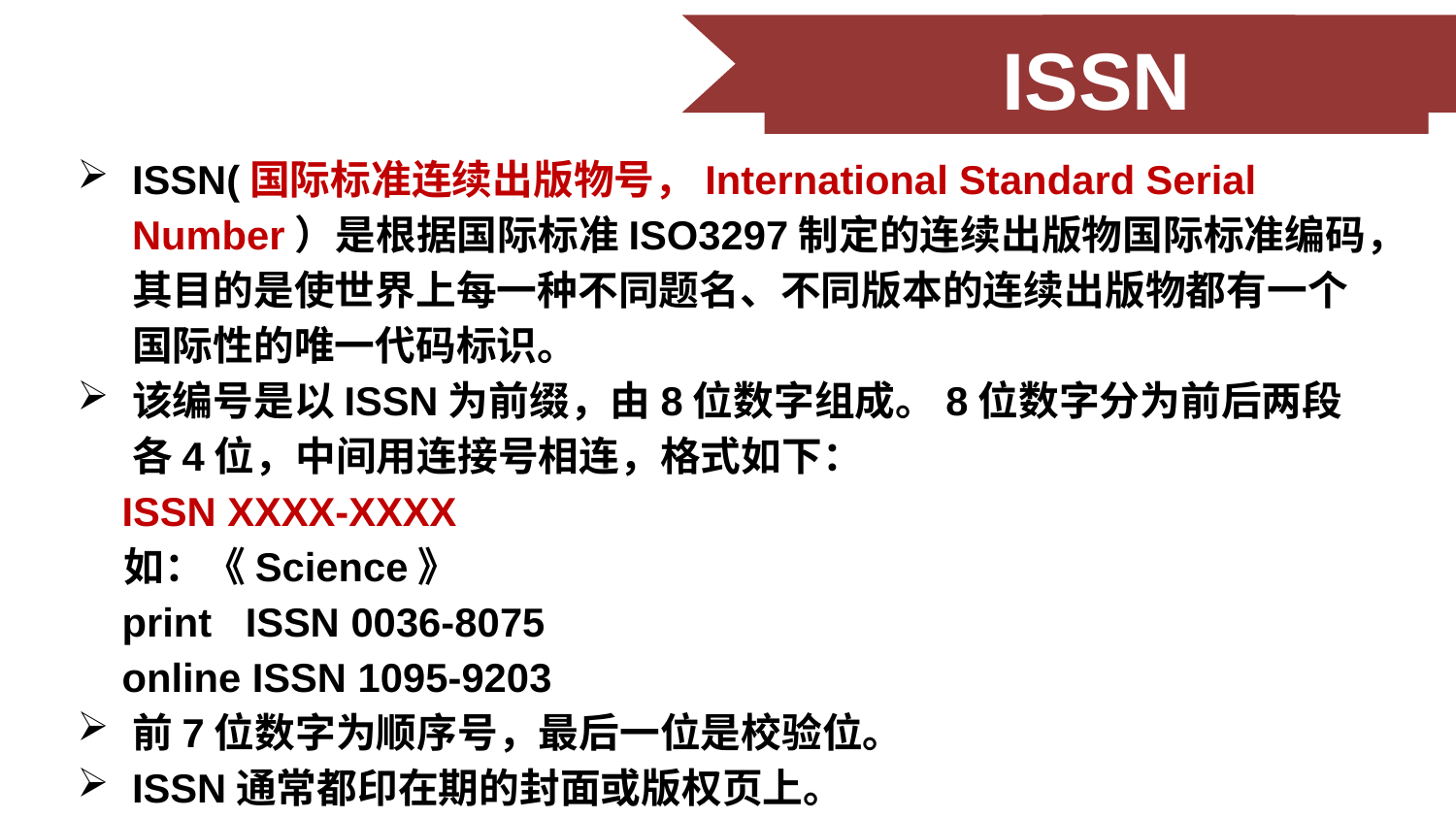

ISSN

ISSN(国际标准连续出版物号，International Standard Serial Number）是根据国际标准ISO3297制定的连续出版物国际标准编码，其目的是使世界上每一种不同题名、不同版本的连续出版物都有一个国际性的唯一代码标识。
该编号是以ISSN为前缀，由8位数字组成。8位数字分为前后两段各4位，中间用连接号相连，格式如下：
    ISSN XXXX-XXXX
    如：《Science》
    print   ISSN 0036-8075
    online ISSN 1095-9203
前7位数字为顺序号，最后一位是校验位。
ISSN通常都印在期的封面或版权页上。